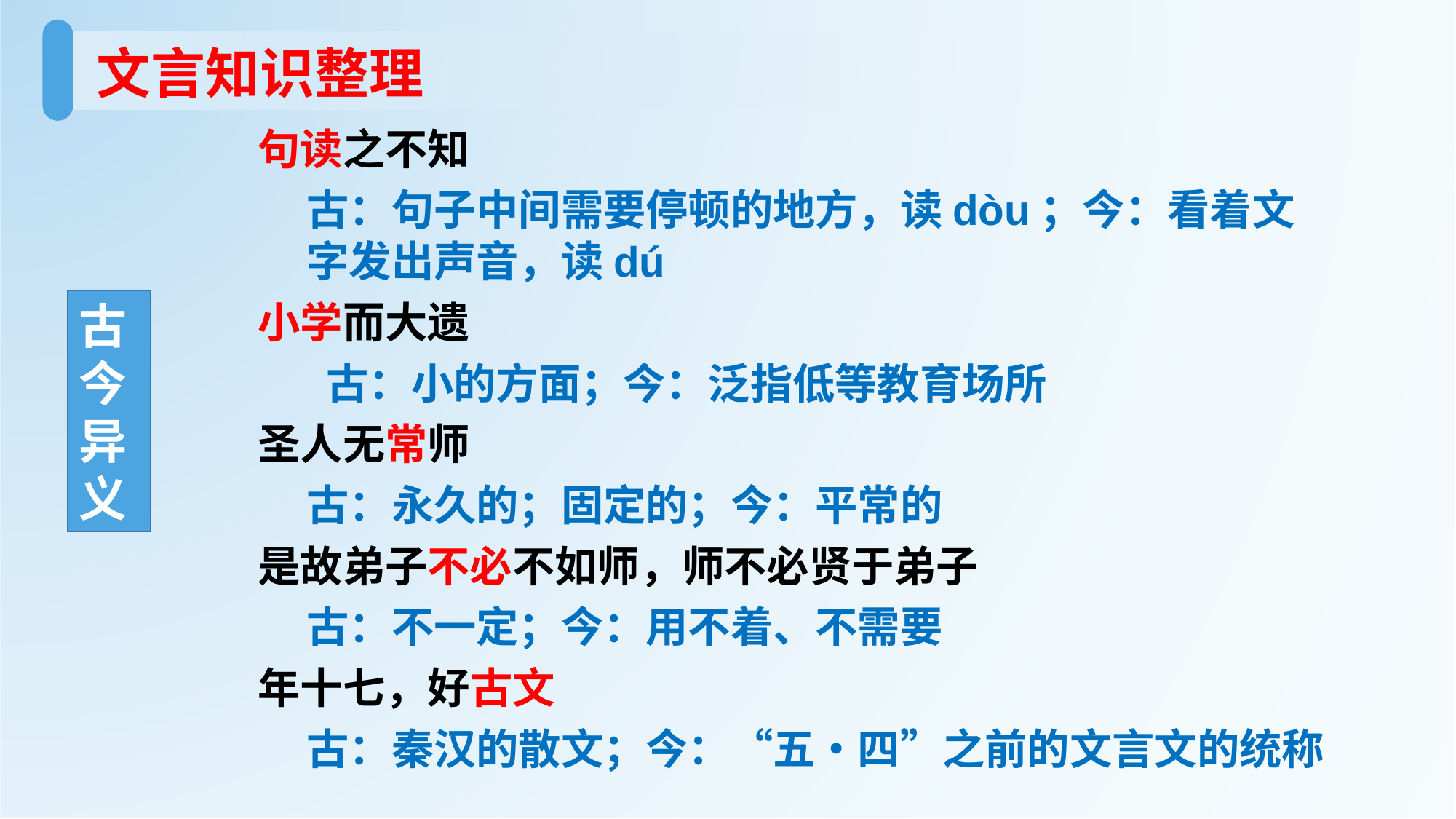

文言知识整理
句读之不知
古：句子中间需要停顿的地方，读dòu；今：看着文字发出声音，读dú
小学而大遗
古 今 异 义
 古：小的方面；今：泛指低等教育场所
圣人无常师
古：永久的；固定的；今：平常的
是故弟子不必不如师，师不必贤于弟子
古：不一定；今：用不着、不需要
年十七，好古文
古：秦汉的散文；今：“五•四”之前的文言文的统称